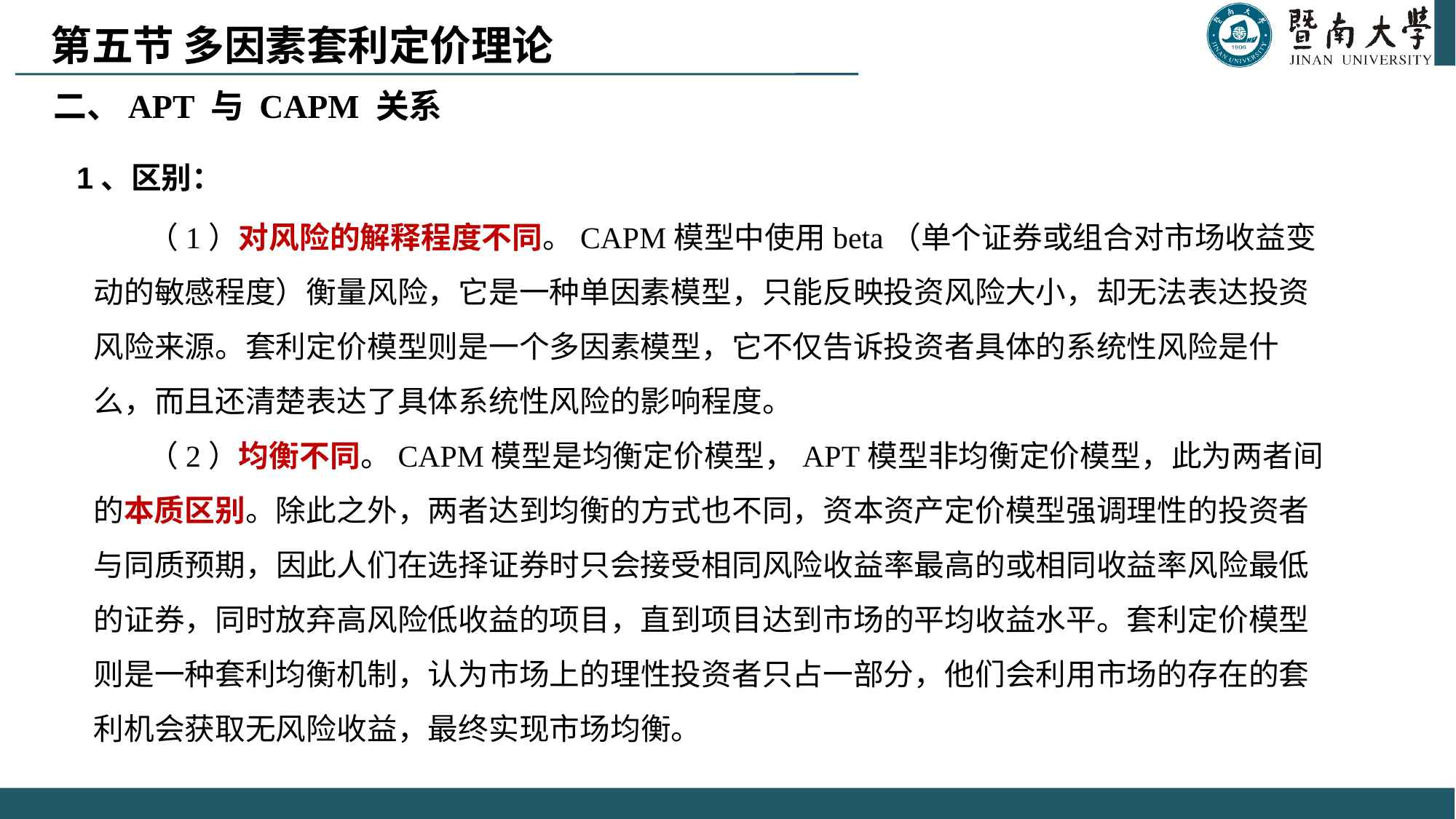

第五节 多因素套利定价理论

二、APT 与 CAPM 关系

1、区别：
（1）对风险的解释程度不同。CAPM模型中使用beta（单个证券或组合对市场收益变动的敏感程度）衡量风险，它是一种单因素模型，只能反映投资风险大小，却无法表达投资风险来源。套利定价模型则是一个多因素模型，它不仅告诉投资者具体的系统性风险是什么，而且还清楚表达了具体系统性风险的影响程度。
（2）均衡不同。CAPM模型是均衡定价模型，APT模型非均衡定价模型，此为两者间的本质区别。除此之外，两者达到均衡的方式也不同，资本资产定价模型强调理性的投资者与同质预期，因此人们在选择证券时只会接受相同风险收益率最高的或相同收益率风险最低的证券，同时放弃高风险低收益的项目，直到项目达到市场的平均收益水平。套利定价模型则是一种套利均衡机制，认为市场上的理性投资者只占一部分，他们会利用市场的存在的套利机会获取无风险收益，最终实现市场均衡。